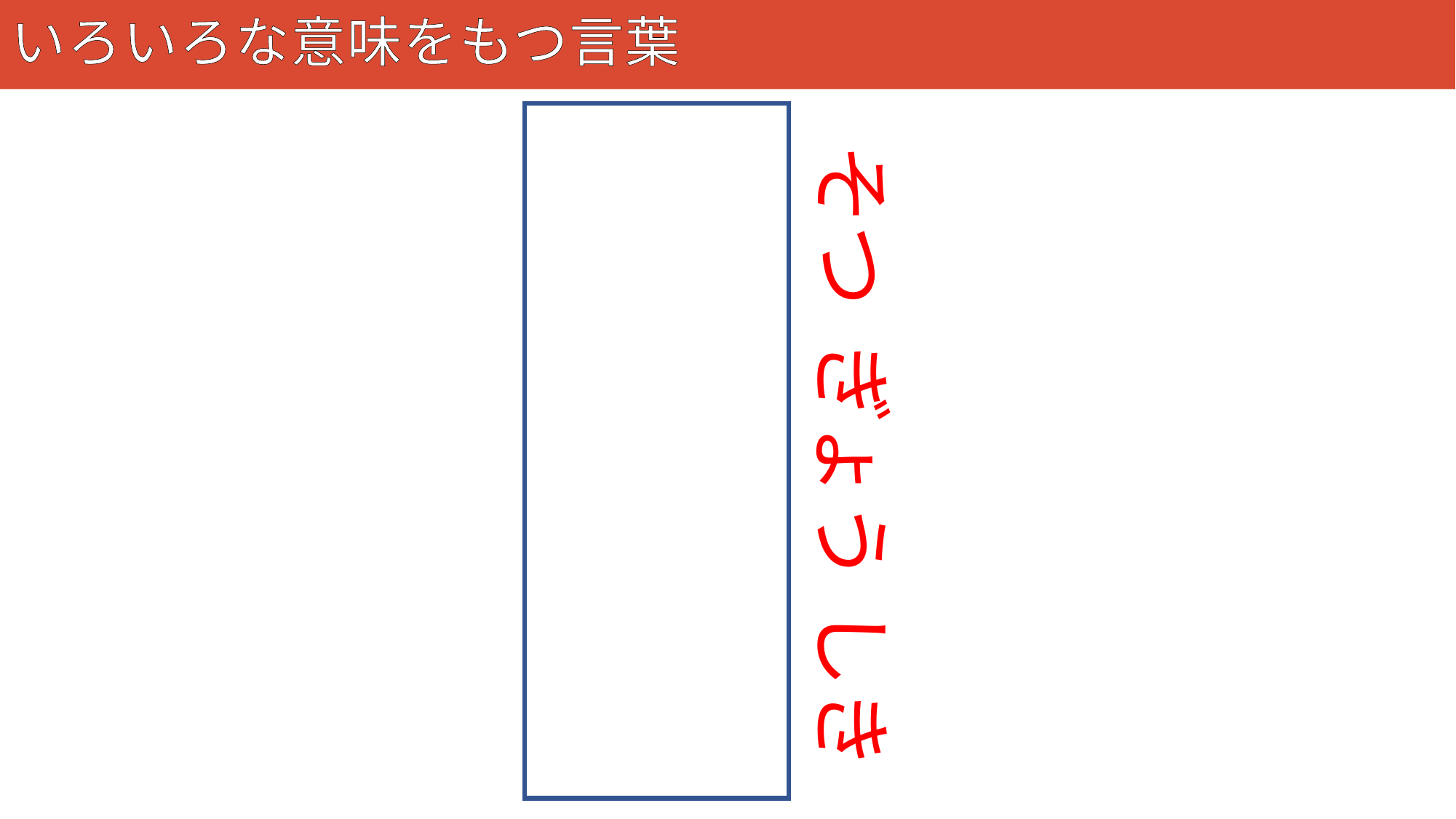

# いろいろな意味をもつ言葉
128

卒業式
そつ
ぎょう
しき